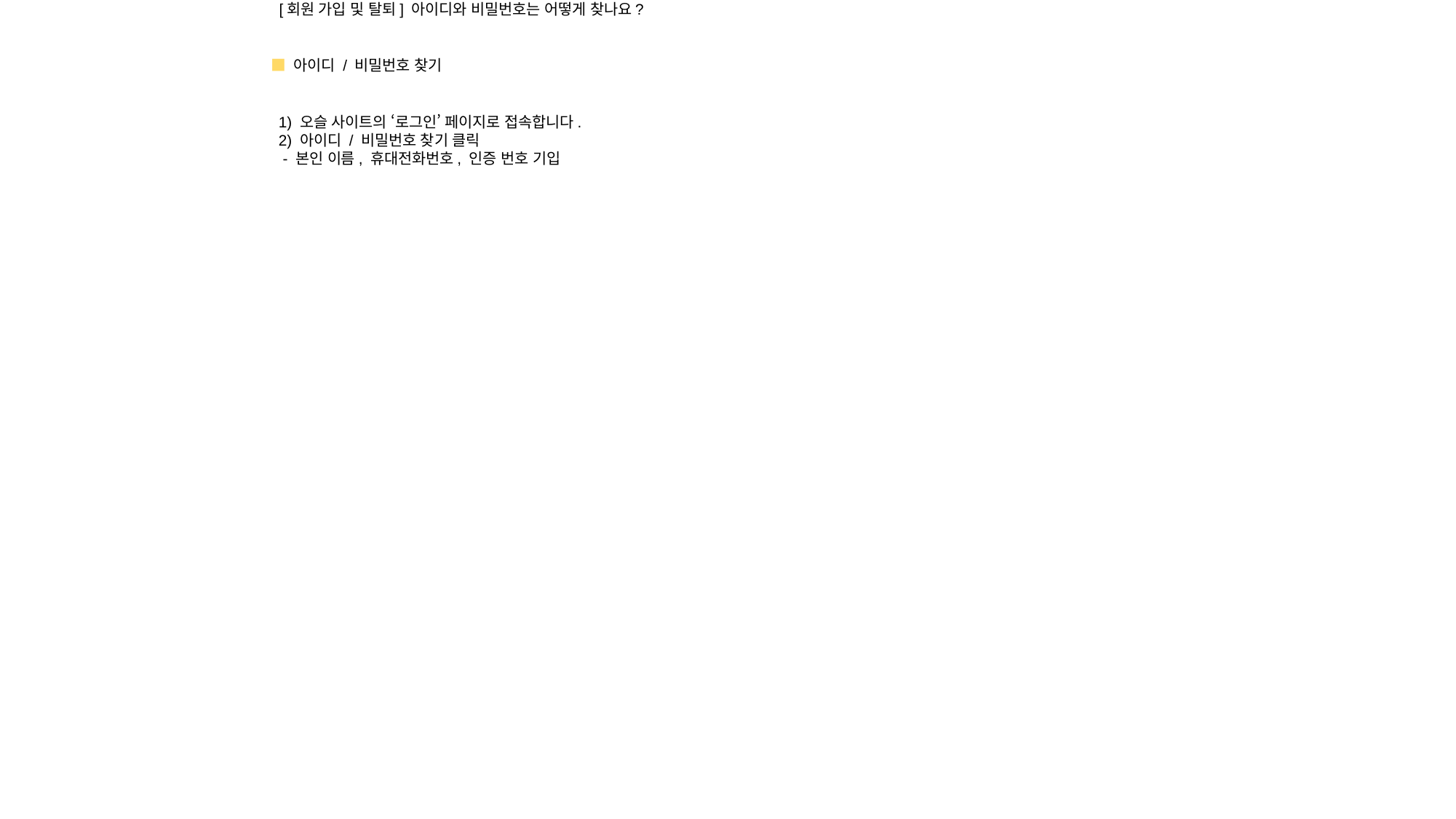

[회원 가입 및 탈퇴] 아이디와 비밀번호는 어떻게 찾나요?
■ 아이디 / 비밀번호 찾기
1) 오슬 사이트의 ‘로그인’ 페이지로 접속합니다.
2) 아이디 / 비밀번호 찾기 클릭
 - 본인 이름, 휴대전화번호, 인증 번호 기입